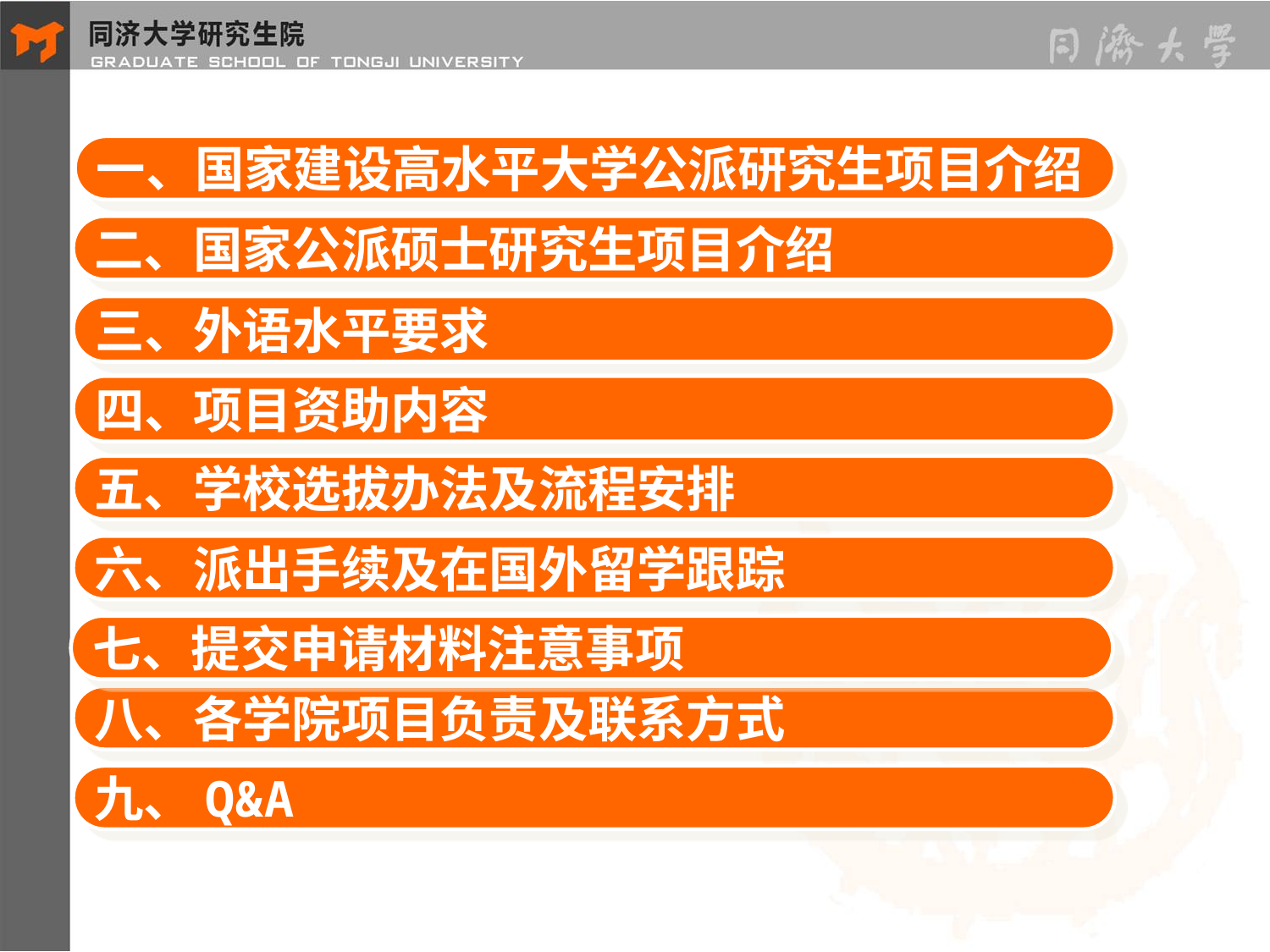

一、国家建设高水平大学公派研究生项目介绍
二、国家公派硕士研究生项目介绍
三、外语水平要求
四、项目资助内容
五、学校选拔办法及流程安排
六、派出手续及在国外留学跟踪
七、提交申请材料注意事项
八、各学院项目负责及联系方式
九、Q&A
4